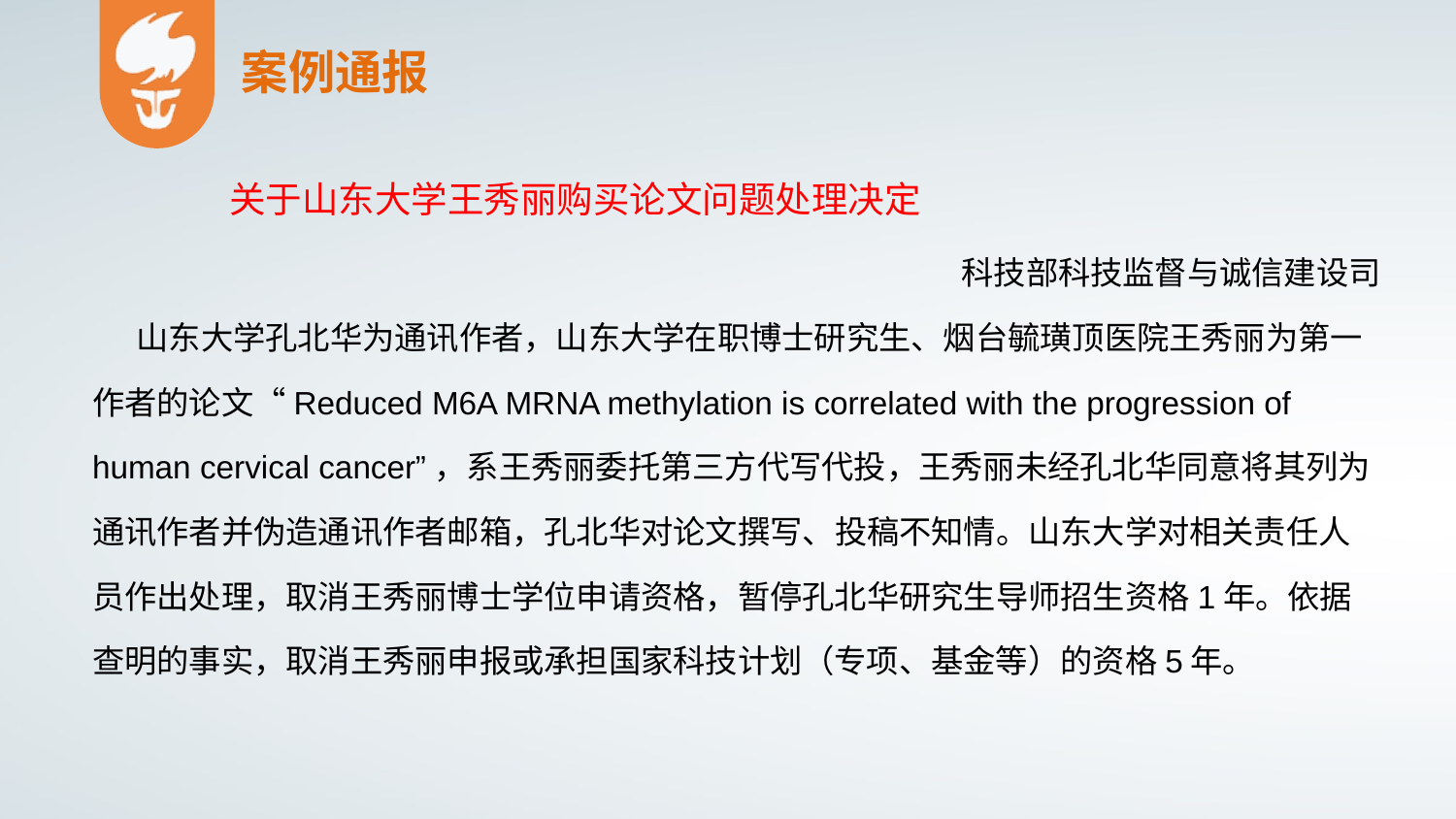

案例通报
关于山东大学王秀丽购买论文问题处理决定
科技部科技监督与诚信建设司
     山东大学孔北华为通讯作者，山东大学在职博士研究生、烟台毓璜顶医院王秀丽为第一作者的论文“Reduced M6A MRNA methylation is correlated with the progression of human cervical cancer”，系王秀丽委托第三方代写代投，王秀丽未经孔北华同意将其列为通讯作者并伪造通讯作者邮箱，孔北华对论文撰写、投稿不知情。山东大学对相关责任人员作出处理，取消王秀丽博士学位申请资格，暂停孔北华研究生导师招生资格1年。依据查明的事实，取消王秀丽申报或承担国家科技计划（专项、基金等）的资格5年。